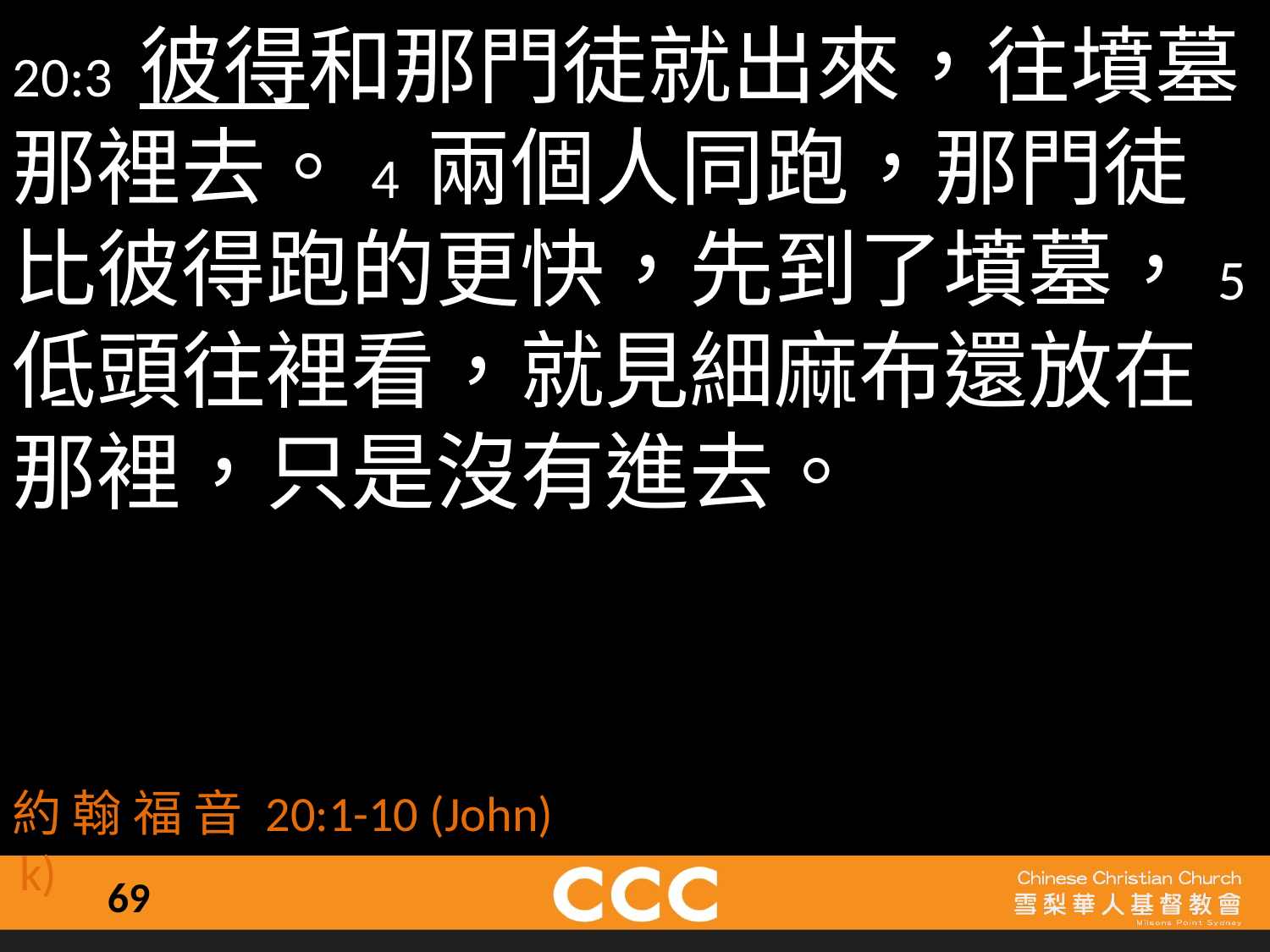

20:3 彼得和那門徒就出來，往墳墓那裡去。4 兩個人同跑，那門徒比彼得跑的更快，先到了墳墓，5 低頭往裡看，就見細麻布還放在那裡，只是沒有進去。
約 翰 福 音 20:1-10 (John)
 k)
69